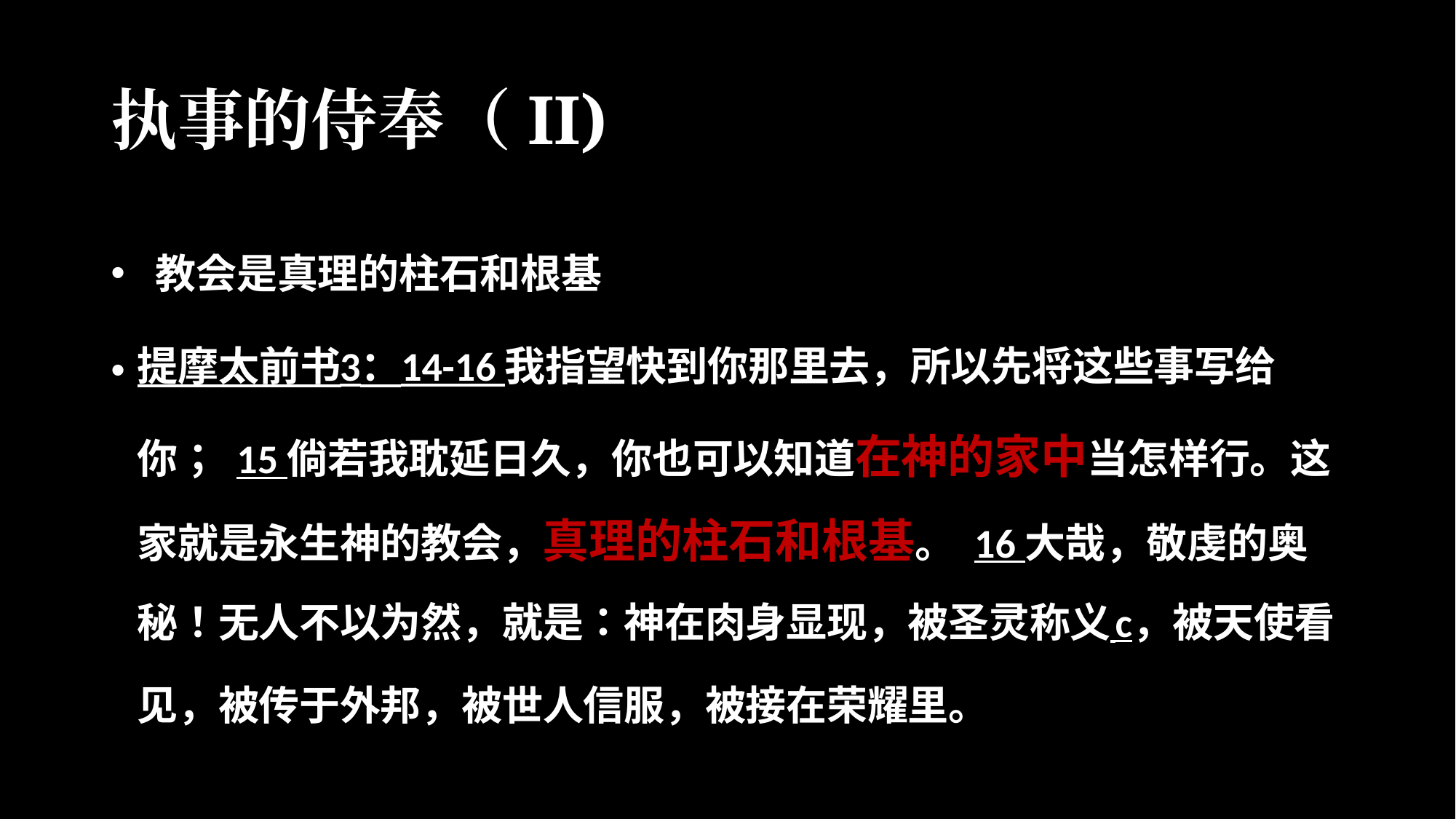

# 执事的侍奉（II)
 教会是真理的柱石和根基
提摩太前书3：14-16 我指望快到你那里去，所以先将这些事写给你； 15 倘若我耽延日久，你也可以知道在神的家中当怎样行。这家就是永生神的教会，真理的柱石和根基。 16 大哉，敬虔的奥秘！无人不以为然，就是：神在肉身显现，被圣灵称义 c，被天使看见，被传于外邦，被世人信服，被接在荣耀里。